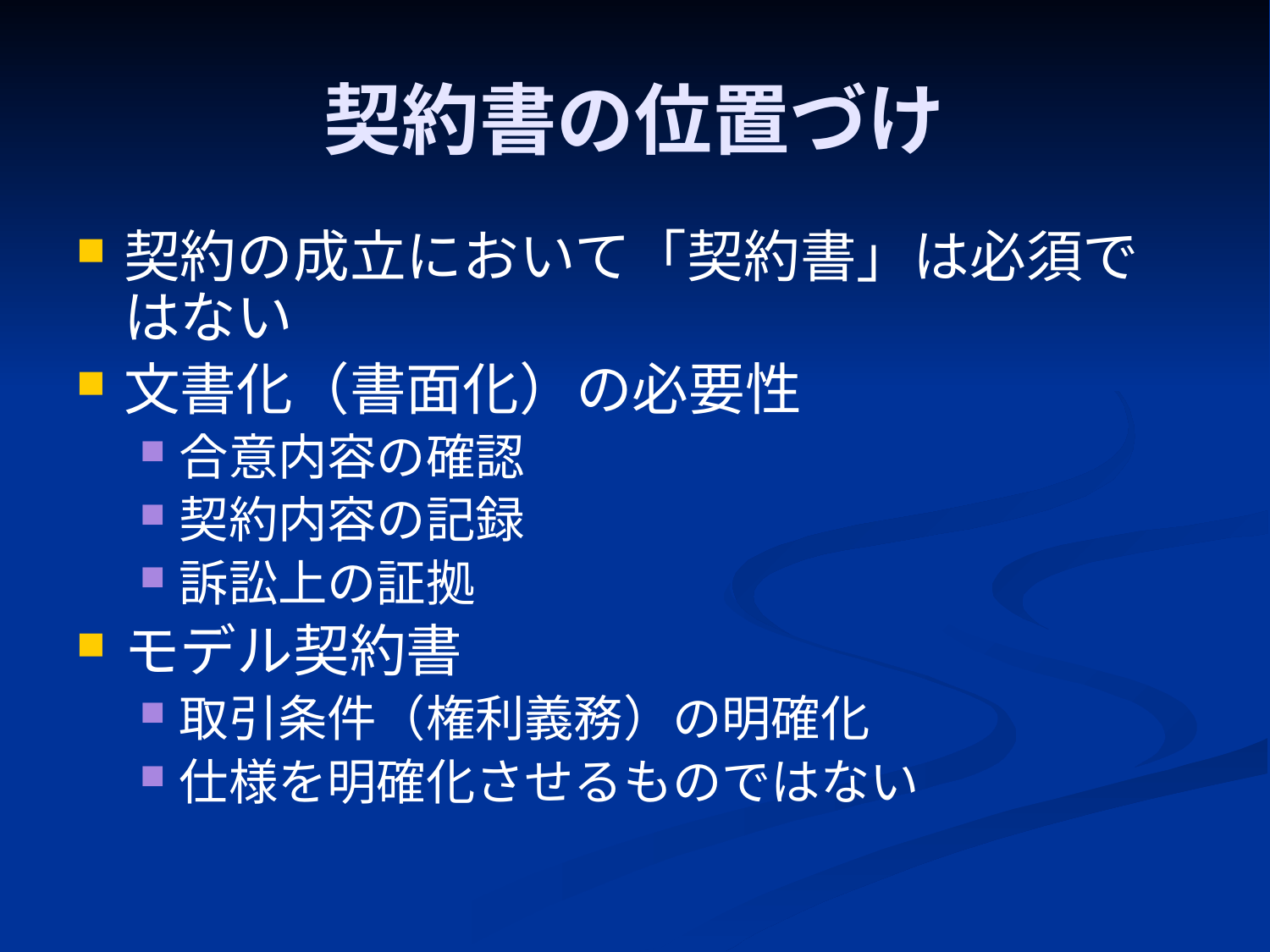

# 契約書の位置づけ
契約の成立において「契約書」は必須ではない
文書化（書面化）の必要性
合意内容の確認
契約内容の記録
訴訟上の証拠
モデル契約書
取引条件（権利義務）の明確化
仕様を明確化させるものではない